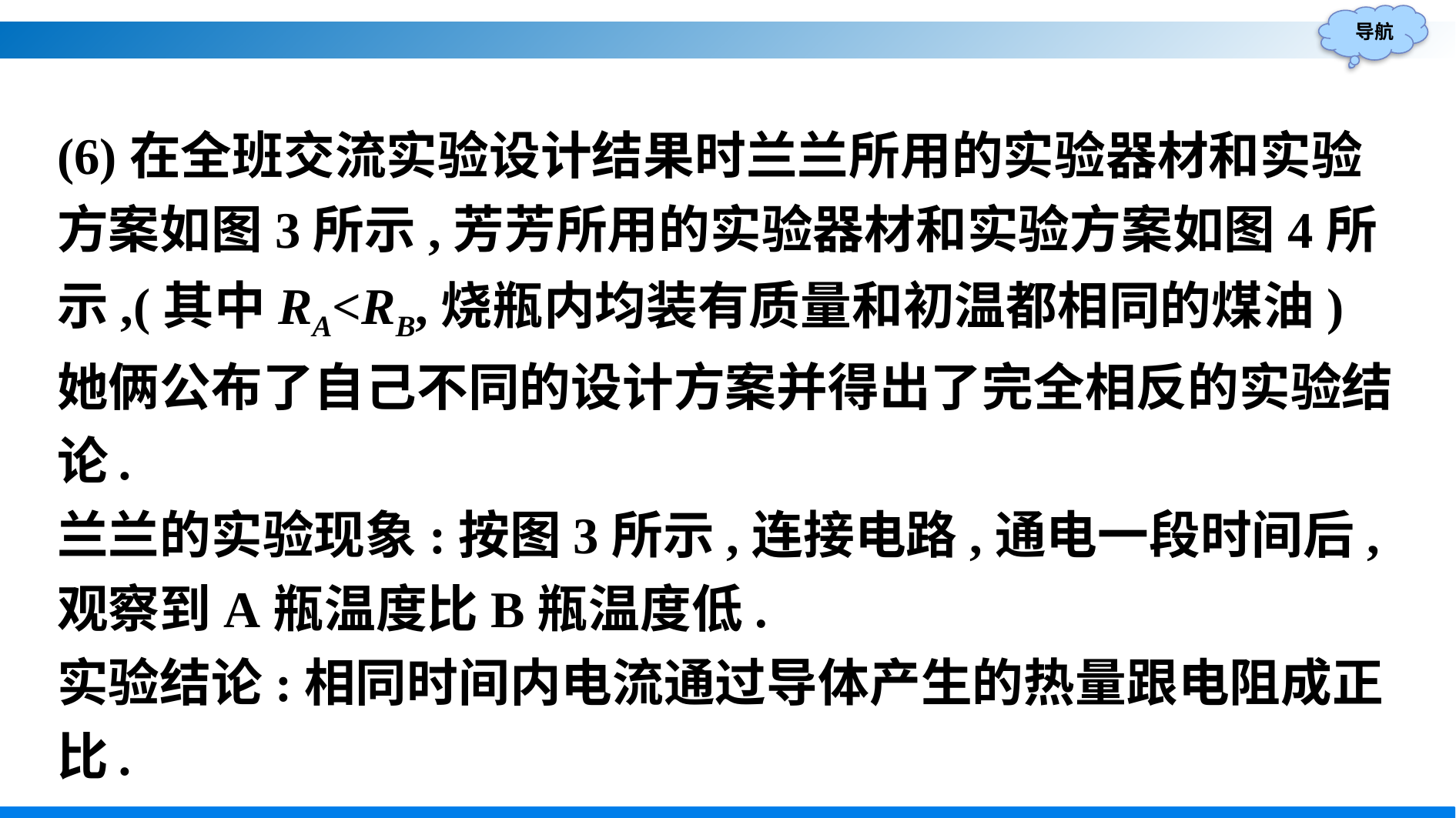

(6)在全班交流实验设计结果时兰兰所用的实验器材和实验方案如图3所示,芳芳所用的实验器材和实验方案如图4所示,(其中RA<RB,烧瓶内均装有质量和初温都相同的煤油)她俩公布了自己不同的设计方案并得出了完全相反的实验结论.
兰兰的实验现象:按图3所示,连接电路,通电一段时间后,观察到A瓶温度比B瓶温度低.
实验结论:相同时间内电流通过导体产生的热量跟电阻成正比.